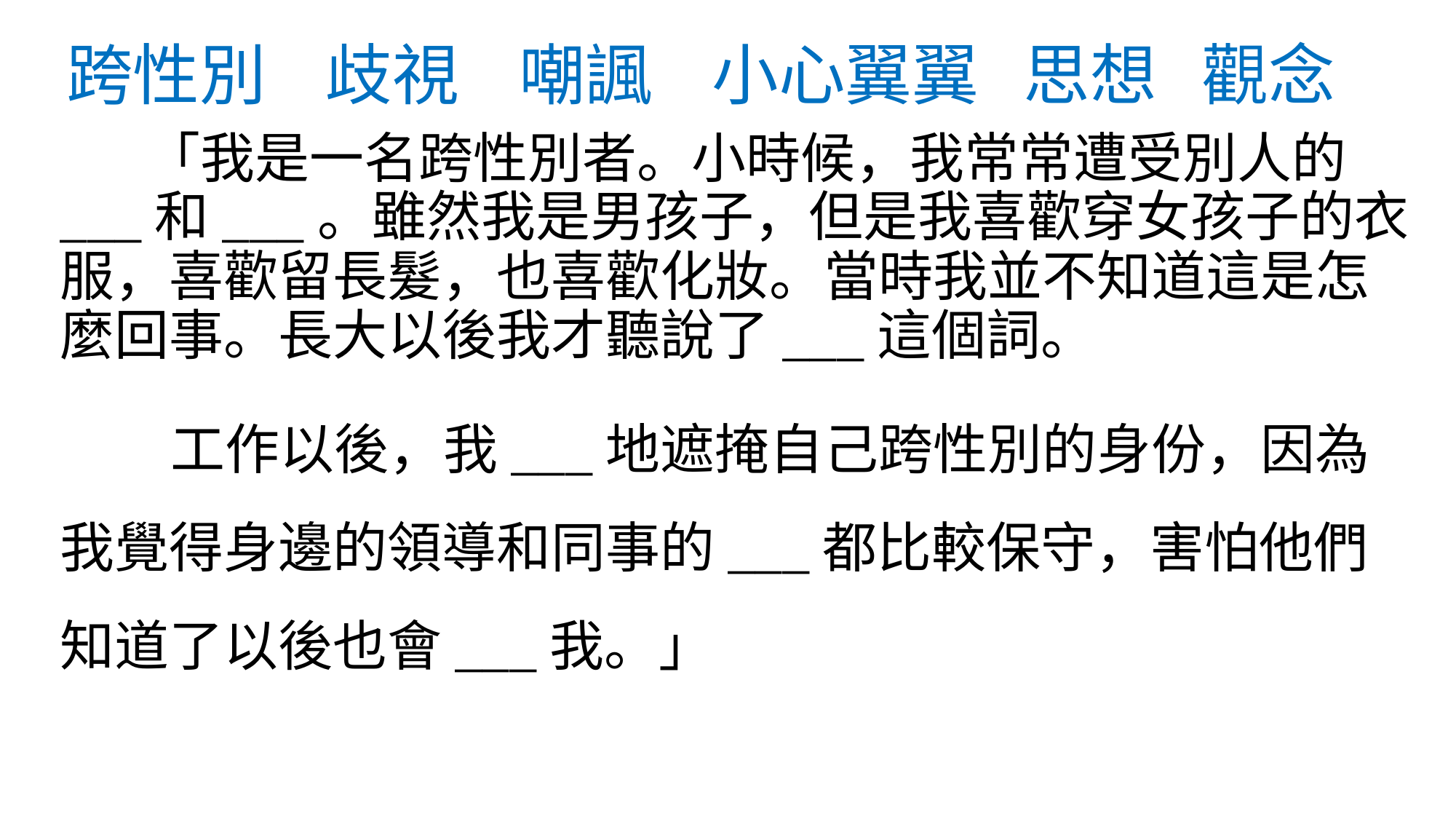

# 跨性別    歧視    嘲諷    小心翼翼   思想   觀念
      「我是一名跨性別者。小時候，我常常遭受別人的___和___。雖然我是男孩子，但是我喜歡穿女孩子的衣服，喜歡留長髮，也喜歡化妝。當時我並不知道這是怎麼回事。長大以後我才聽說了___這個詞。
        工作以後，我___地遮掩自己跨性別的身份，因為我覺得身邊的領導和同事的___都比較保守，害怕他們知道了以後也會___我。」